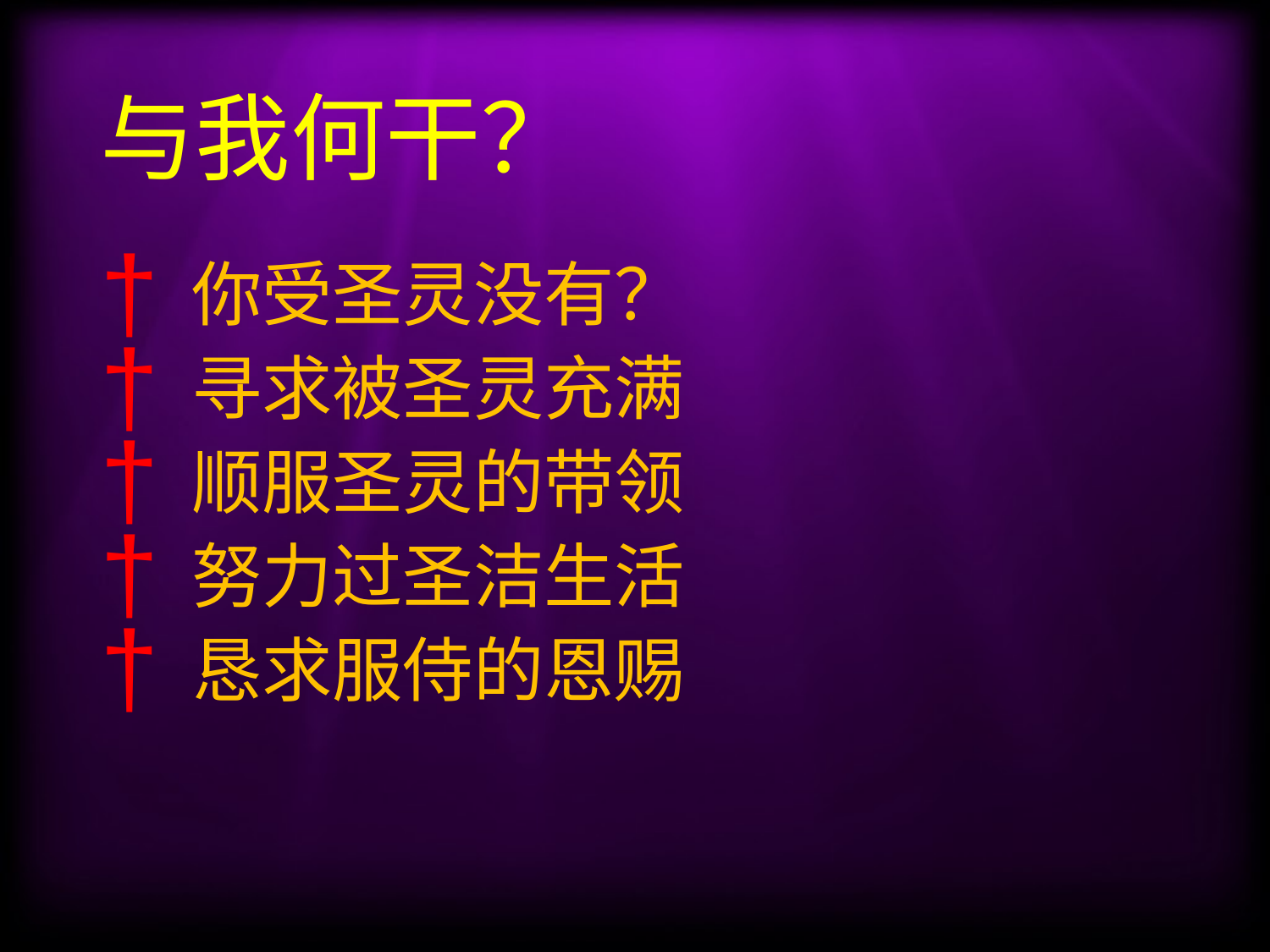

# 与我何干？
 你受圣灵没有？
 寻求被圣灵充满
 顺服圣灵的带领
 努力过圣洁生活
 恳求服侍的恩赐